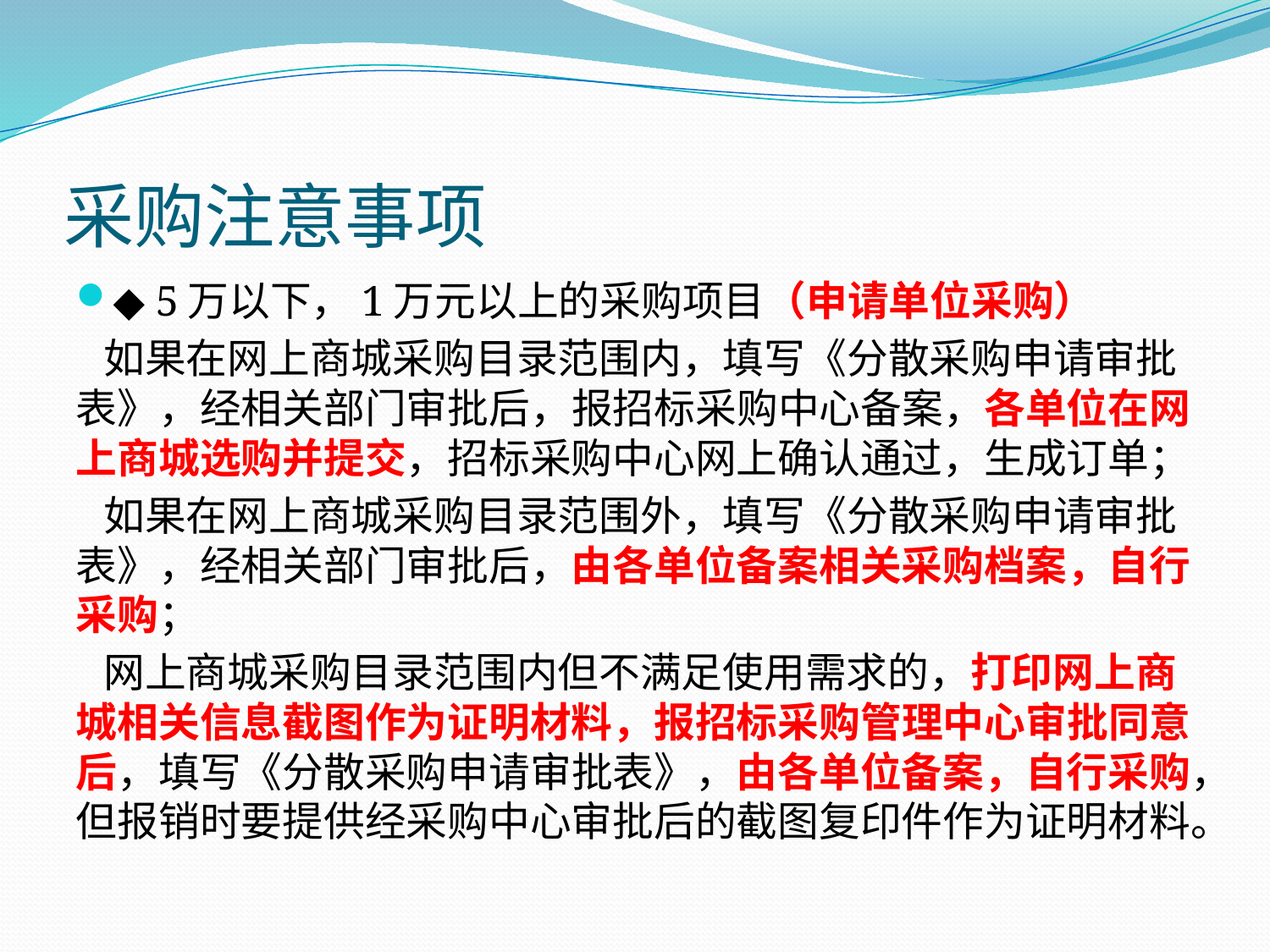

# 采购注意事项
◆ 5万以下，1万元以上的采购项目（申请单位采购）
  如果在网上商城采购目录范围内，填写《分散采购申请审批表》，经相关部门审批后，报招标采购中心备案，各单位在网上商城选购并提交，招标采购中心网上确认通过，生成订单；
  如果在网上商城采购目录范围外，填写《分散采购申请审批表》，经相关部门审批后，由各单位备案相关采购档案，自行采购；
  网上商城采购目录范围内但不满足使用需求的，打印网上商城相关信息截图作为证明材料，报招标采购管理中心审批同意后，填写《分散采购申请审批表》，由各单位备案，自行采购，但报销时要提供经采购中心审批后的截图复印件作为证明材料。